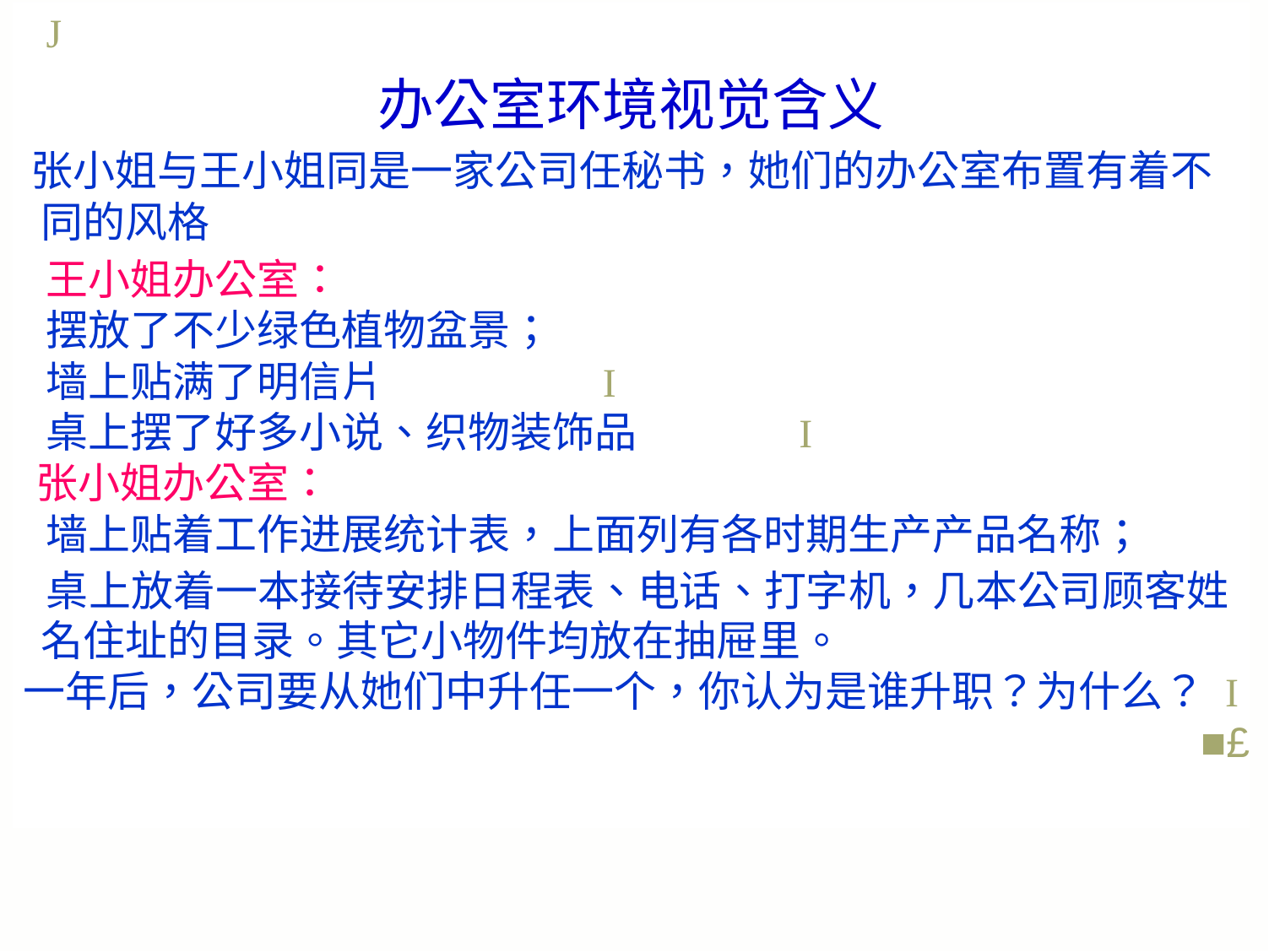

J
办公室环境视觉含义
张小姐与王小姐同是一家公司任秘书，她们的办公室布置有着不 同的风格
王小姐办公室：
摆放了不少绿色植物盆景；
墙上贴满了明信片                      I
桌上摆了好多小说、织物装饰品                I
张小姐办公室：
墙上贴着工作进展统计表，上面列有各时期生产产品名称；
桌上放着一本接待安排日程表、电话、打字机，几本公司顾客姓 名住址的目录。其它小物件均放在抽屉里。
一年后，公司要从她们中升任一个，你认为是谁升职？为什么？ I
■£